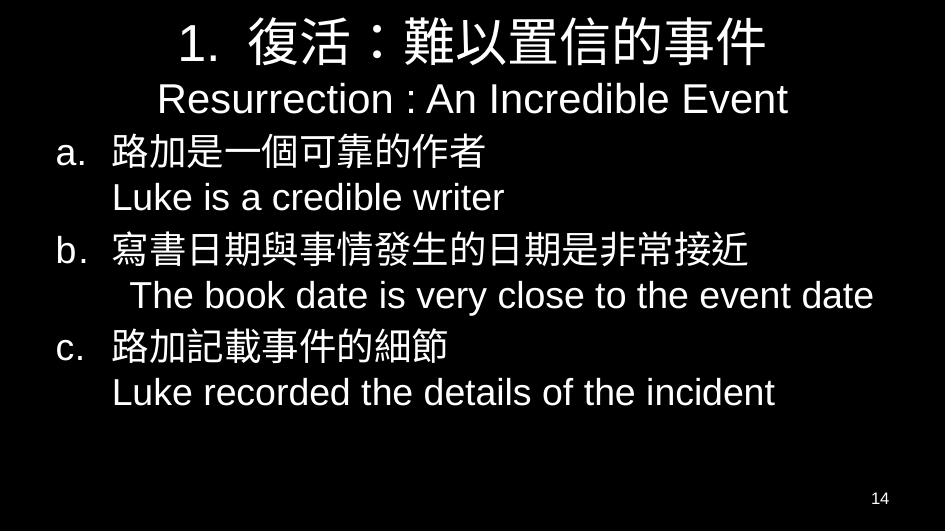

# 1. 復活：難以置信的事件 Resurrection : An Incredible Event
路加是一個可靠的作者
Luke is a credible writer
寫書日期與事情發生的日期是非常接近
 The book date is very close to the event date
路加記載事件的細節
Luke recorded the details of the incident
14